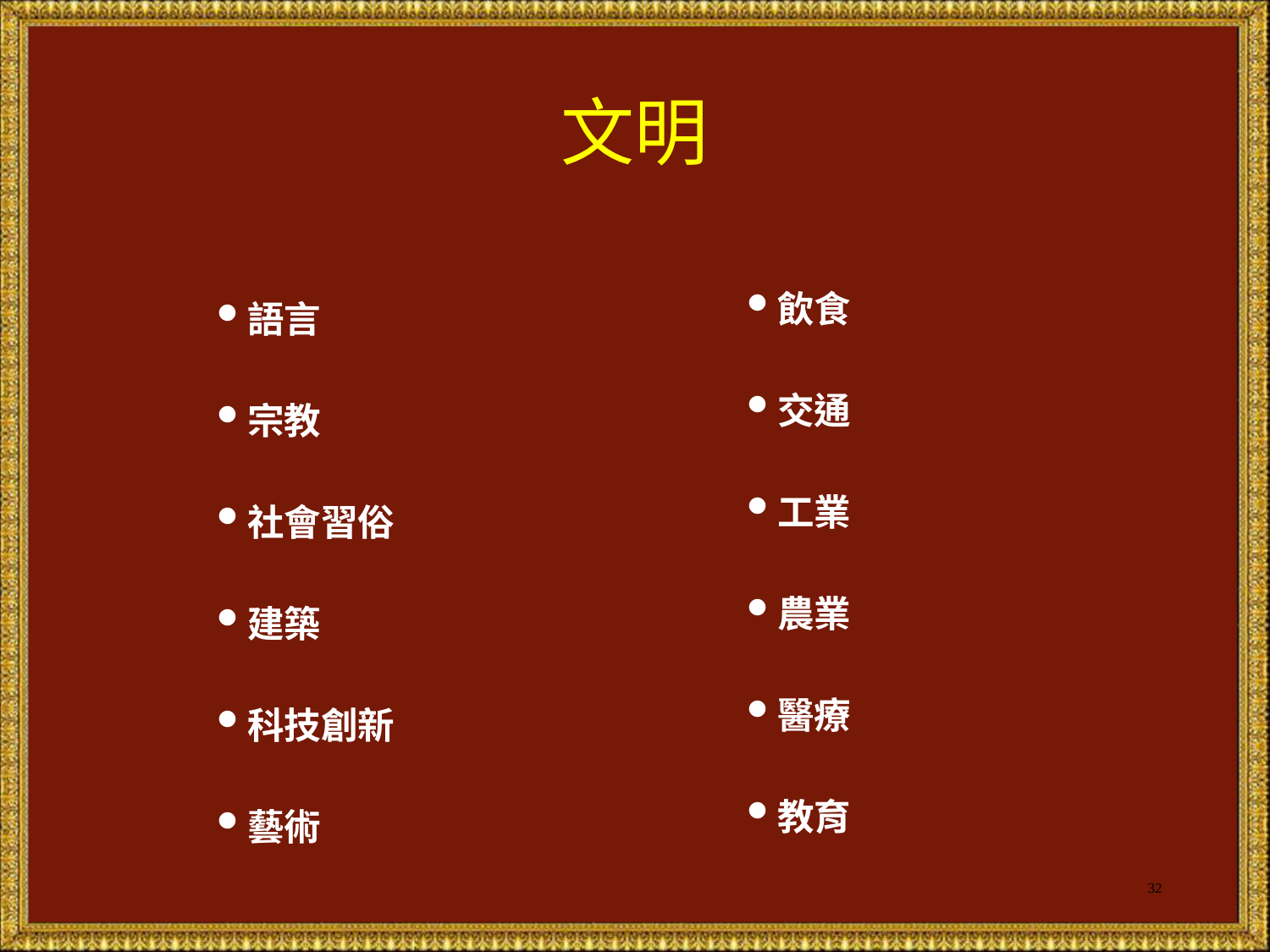

文明
飲食
交通
工業
農業
醫療
教育
語言
宗教
社會習俗
建築
科技創新
藝術
32